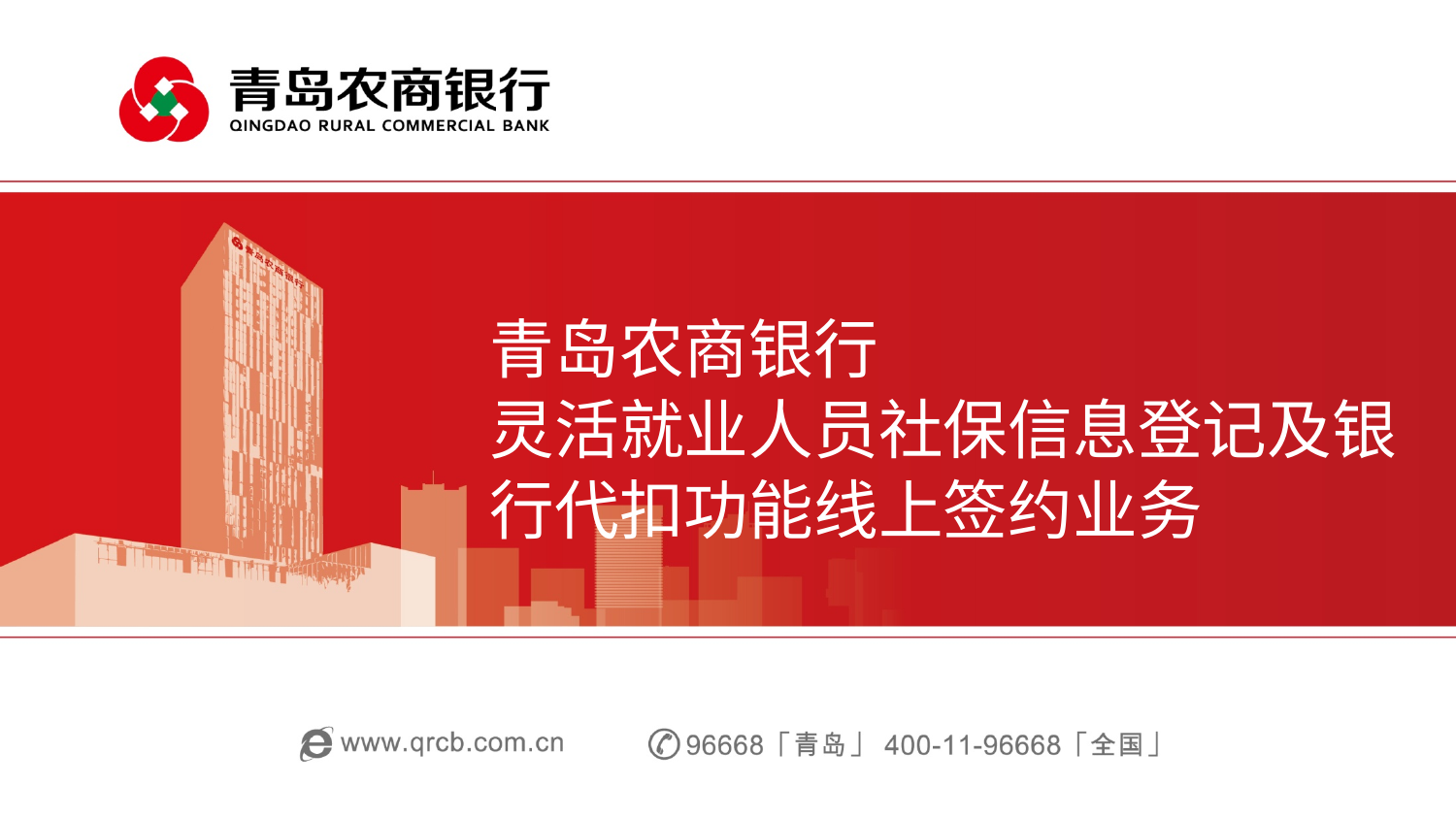

青岛农商银行
灵活就业人员社保信息登记及银行代扣功能线上签约业务

时间：2019年X月X日